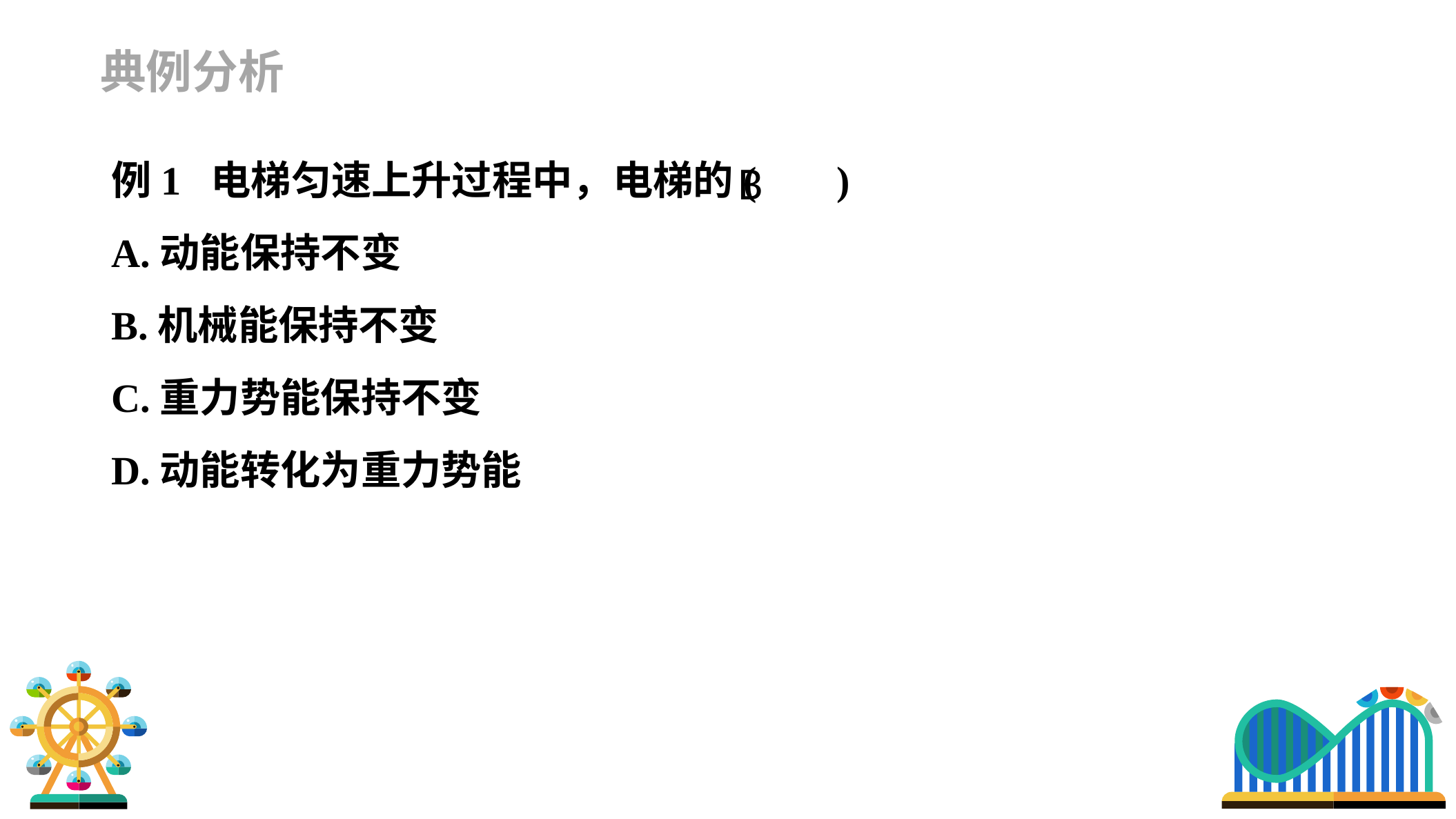

典例分析
例1  电梯匀速上升过程中，电梯的(        )
A.动能保持不变
B.机械能保持不变
C.重力势能保持不变
D.动能转化为重力势能
B